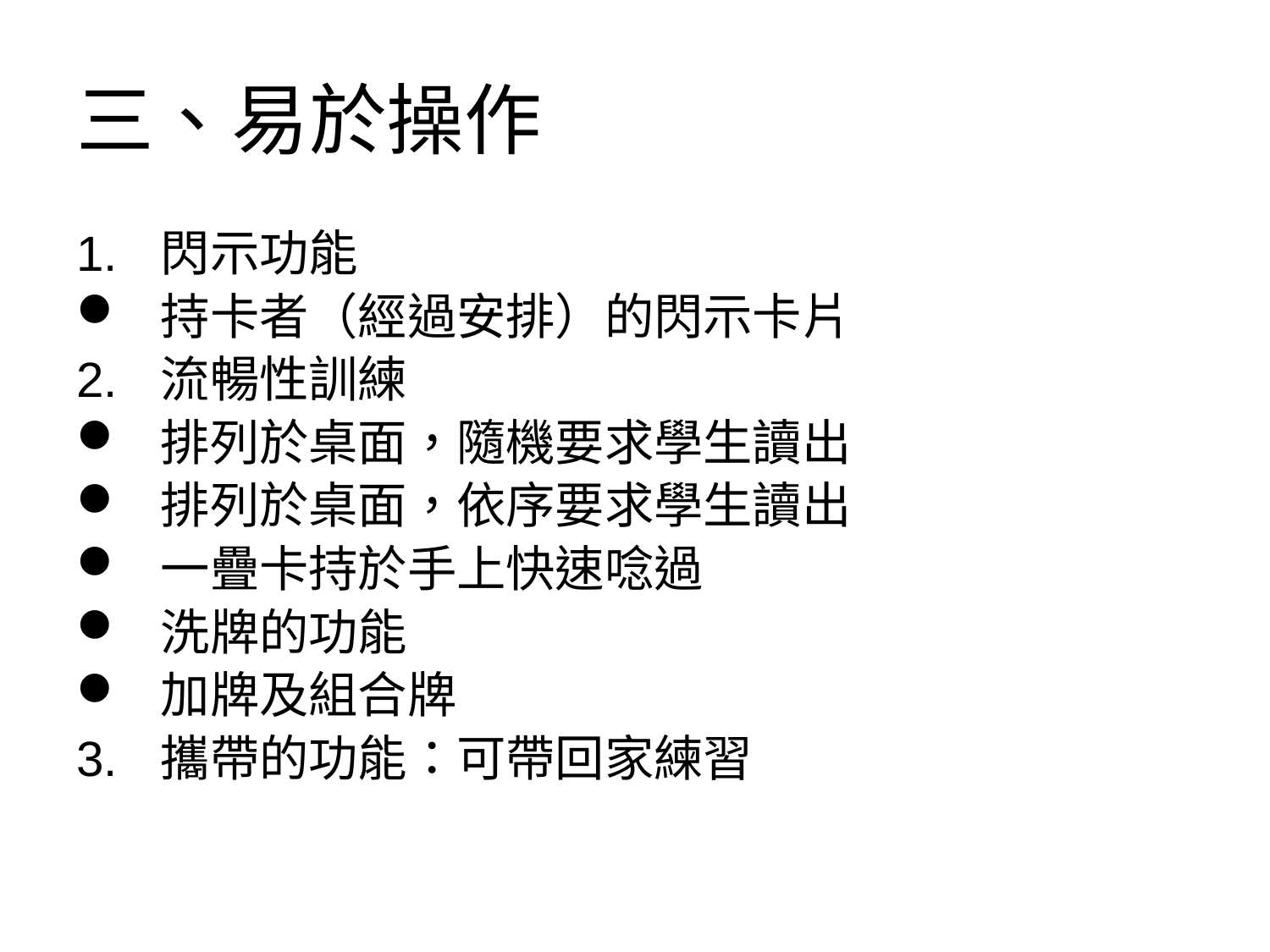

# 三、易於操作
閃示功能
持卡者（經過安排）的閃示卡片
流暢性訓練
排列於桌面，隨機要求學生讀出
排列於桌面，依序要求學生讀出
一疊卡持於手上快速唸過
洗牌的功能
加牌及組合牌
攜帶的功能：可帶回家練習